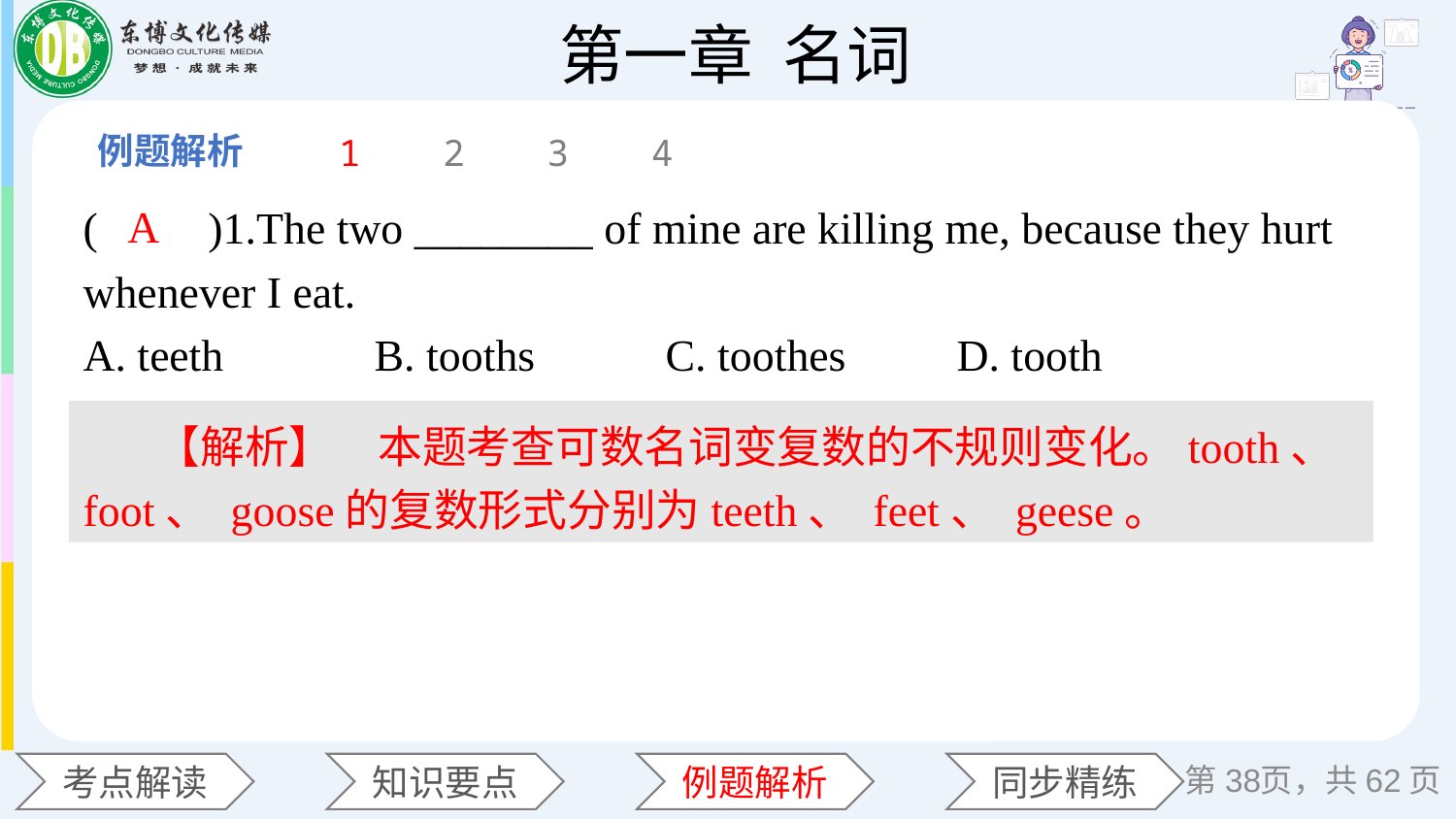

1
2
3
4
(　　)1.The two ________ of mine are killing me, because they hurt whenever I eat.
A. teeth    	B. tooths    	C. toothes    	D. tooth
A
【解析】　本题考查可数名词变复数的不规则变化。tooth、 foot、 goose的复数形式分别为teeth、 feet、 geese。
第38页，共62页